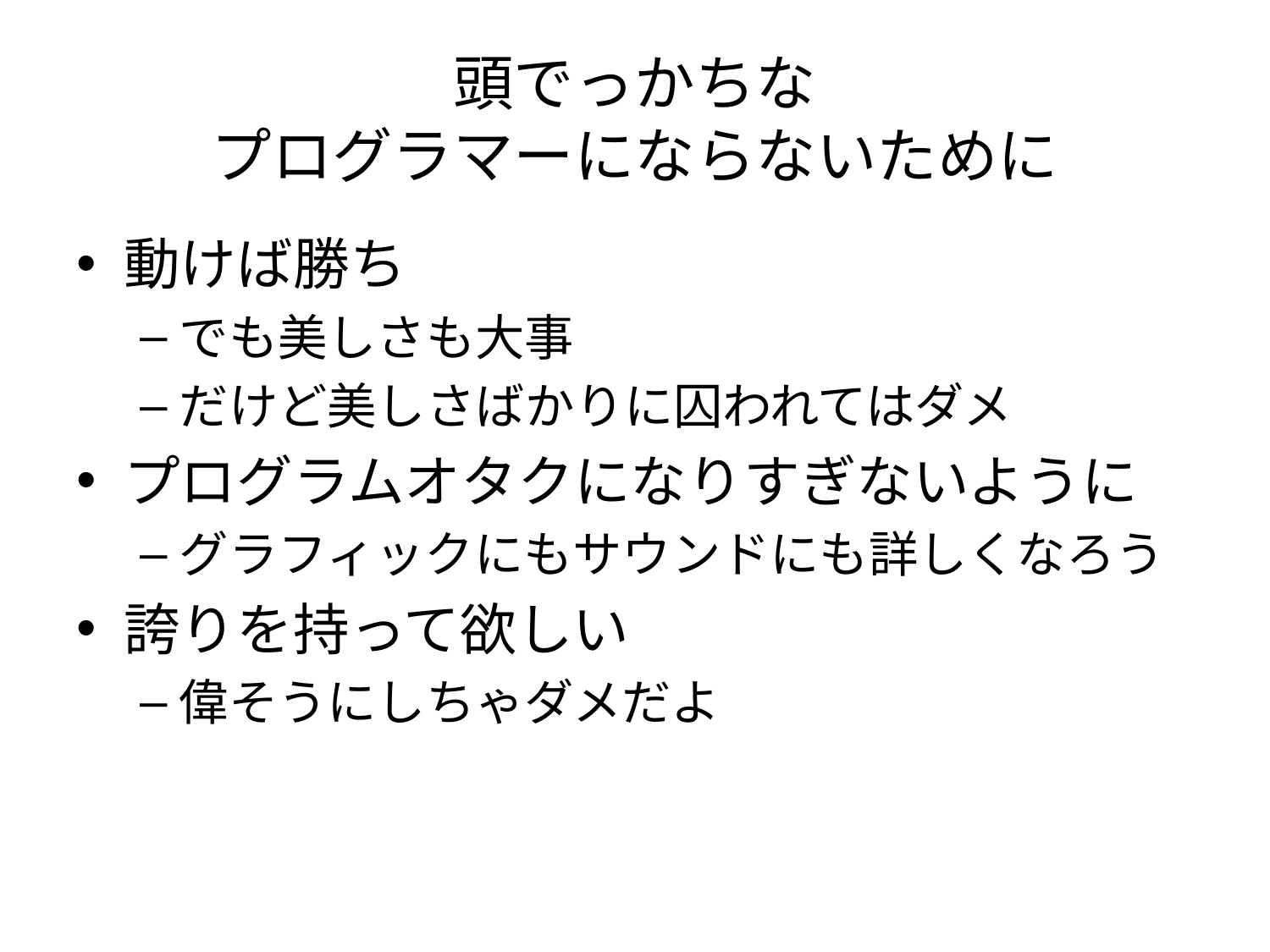

# 頭でっかちな プログラマーにならないために
動けば勝ち
でも美しさも大事
だけど美しさばかりに囚われてはダメ
プログラムオタクになりすぎないように
グラフィックにもサウンドにも詳しくなろう
誇りを持って欲しい
偉そうにしちゃダメだよ